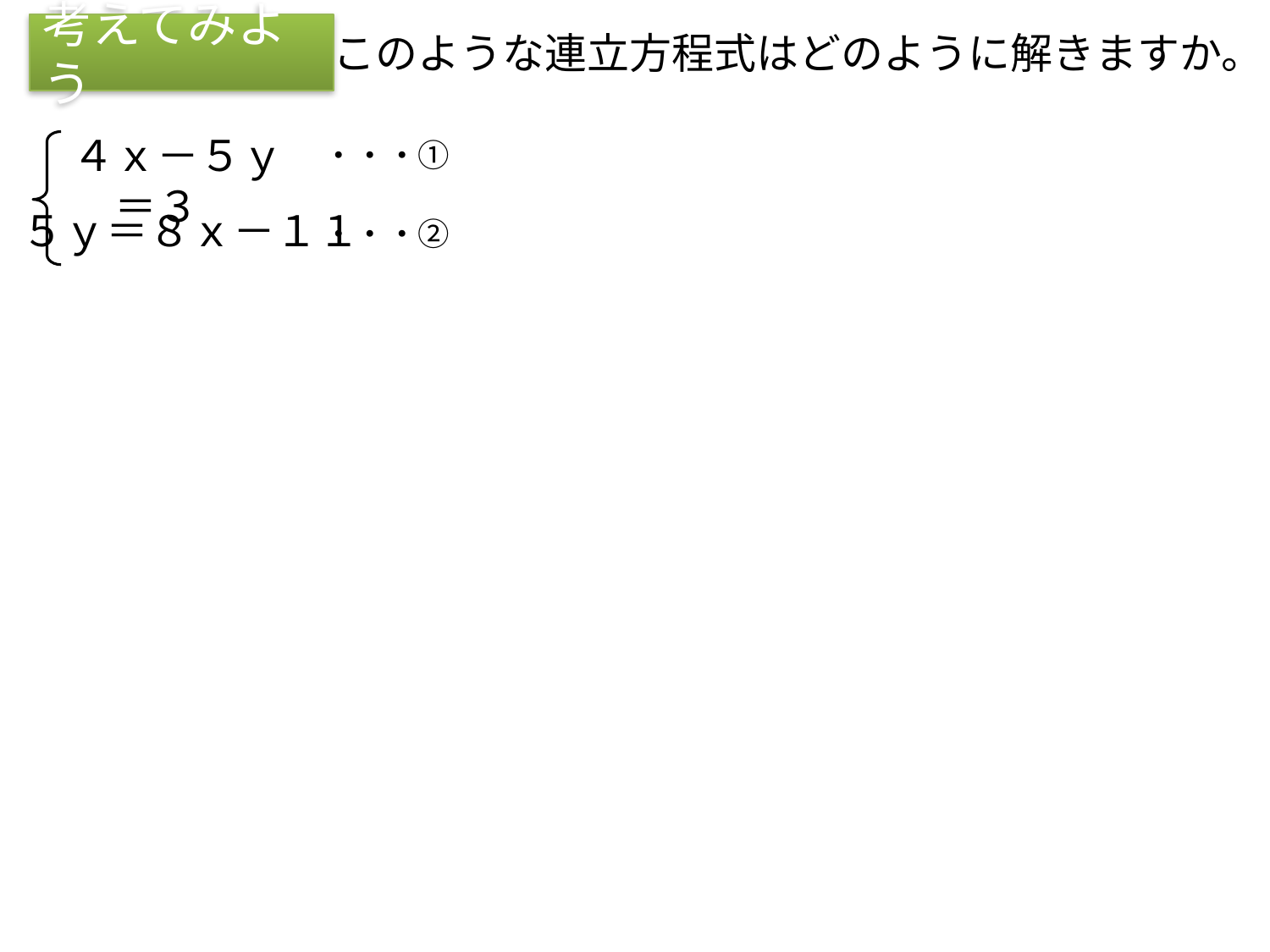

考えてみよう
このような連立方程式はどのように解きますか。
４ｘ－５ｙ＝３
・・・①

５ｙ＝８ｘ－１１
・・・②